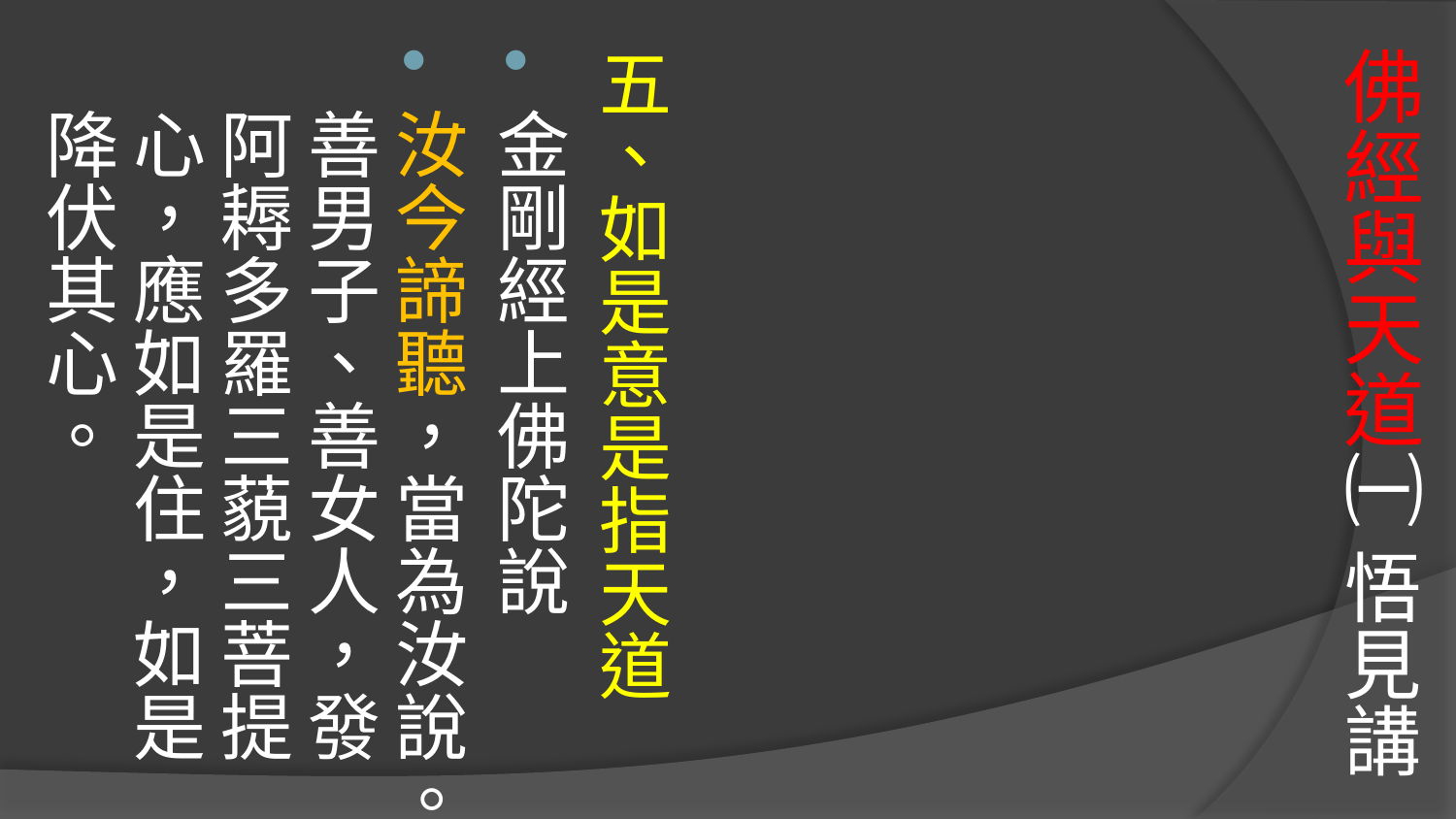

五、如是意是指天道
金剛經上佛陀說
汝今諦聽，當為汝說。善男子、善女人，發阿耨多羅三藐三菩提心，應如是住，如是降伏其心。
# 佛經與天道㈠ 悟見講